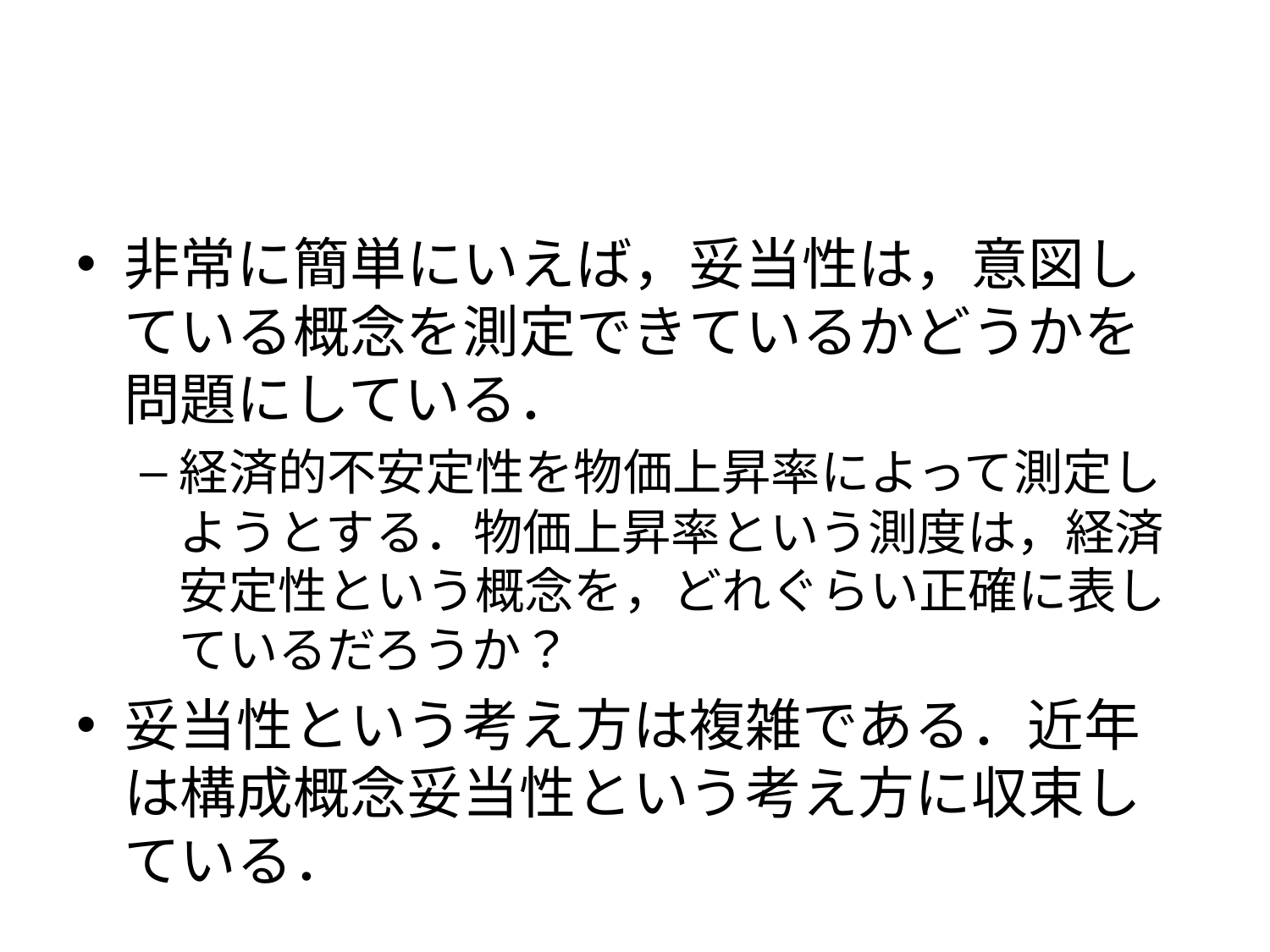

#
非常に簡単にいえば，妥当性は，意図している概念を測定できているかどうかを問題にしている．
経済的不安定性を物価上昇率によって測定しようとする．物価上昇率という測度は，経済安定性という概念を，どれぐらい正確に表しているだろうか？
妥当性という考え方は複雑である．近年は構成概念妥当性という考え方に収束している．